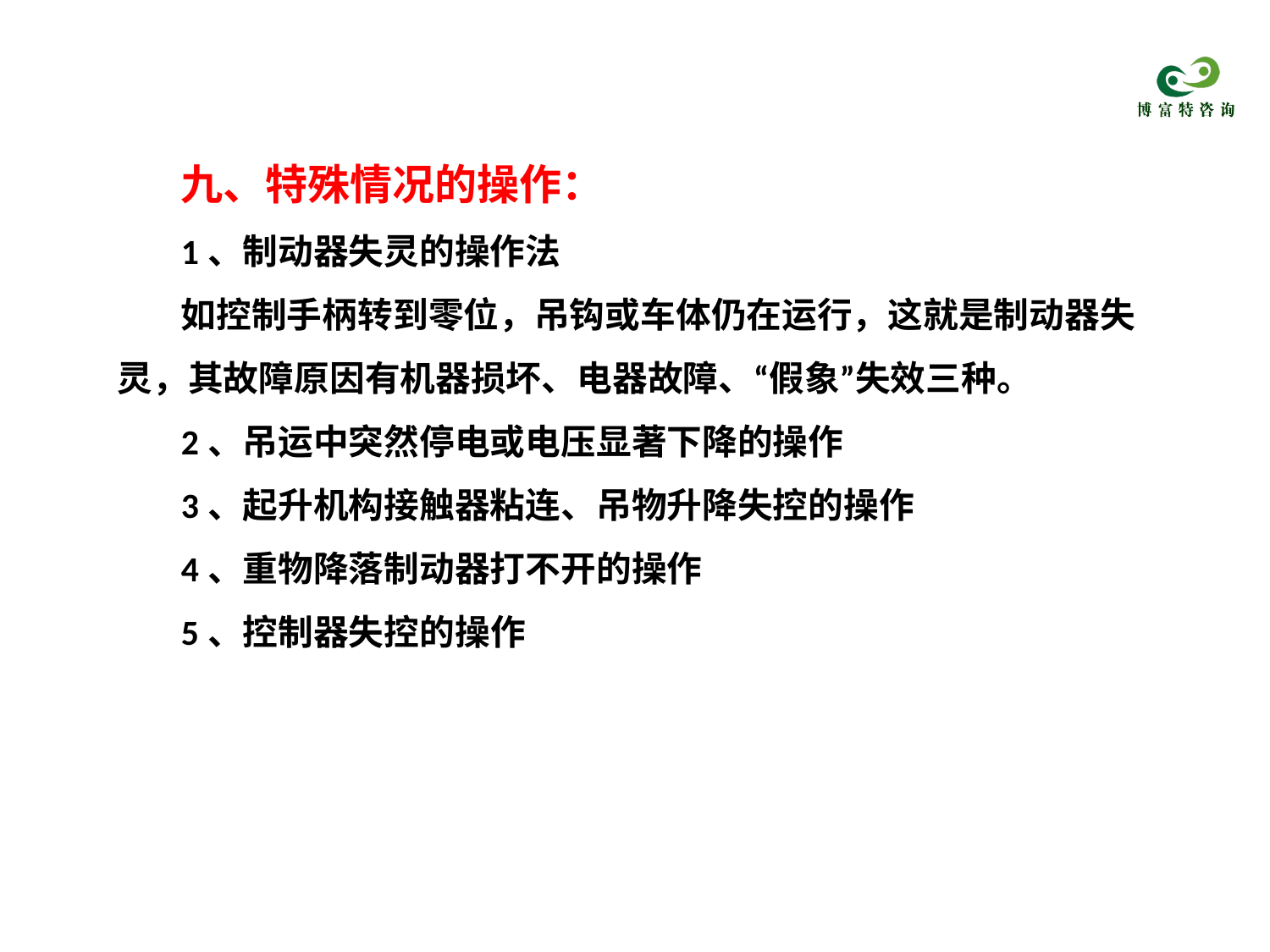

九、特殊情况的操作：
1、制动器失灵的操作法
如控制手柄转到零位，吊钩或车体仍在运行，这就是制动器失灵，其故障原因有机器损坏、电器故障、“假象”失效三种。
2、吊运中突然停电或电压显著下降的操作
3、起升机构接触器粘连、吊物升降失控的操作
4、重物降落制动器打不开的操作
5、控制器失控的操作
12